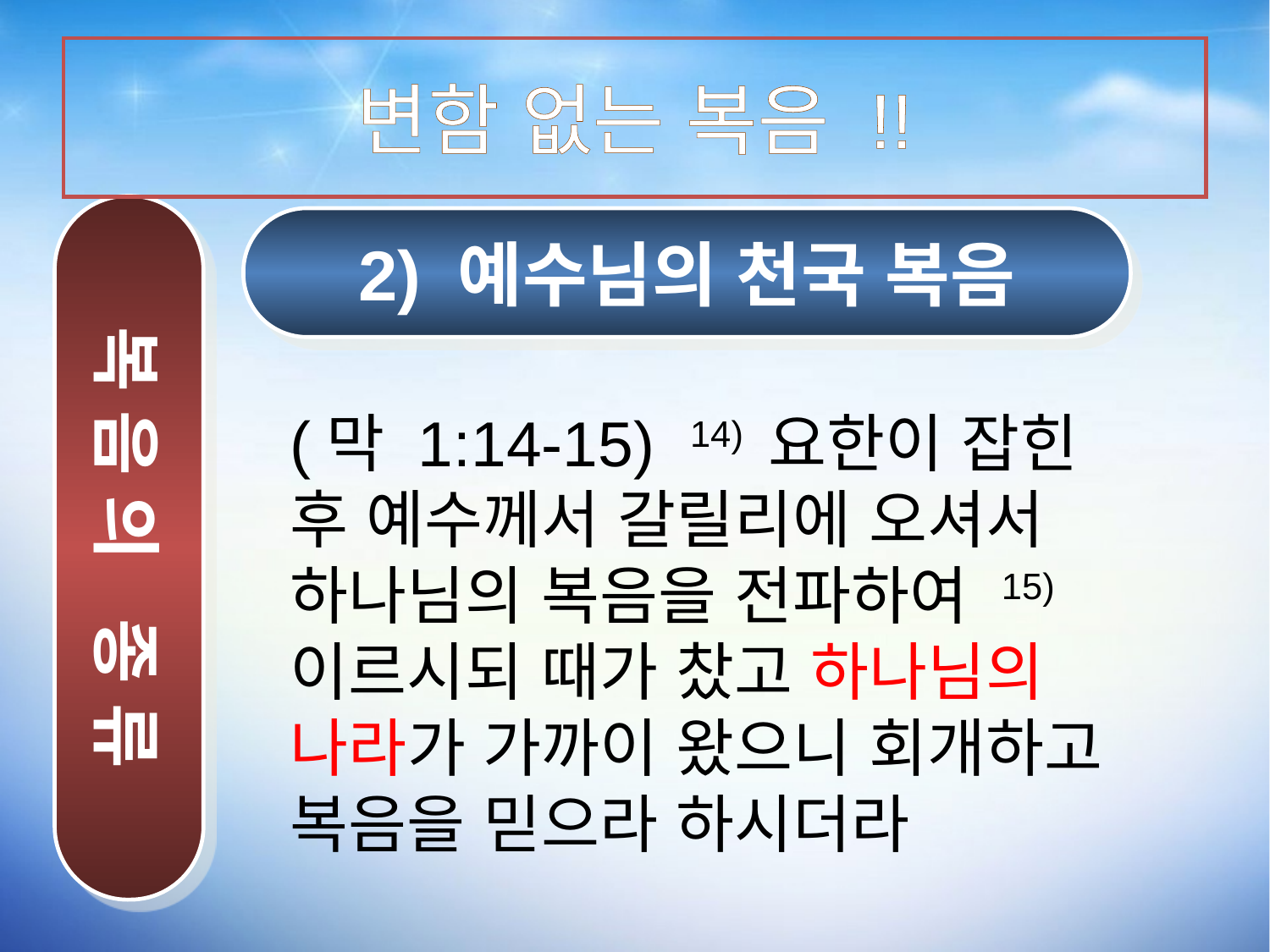

# 변함 없는 복음 !!
복 음 의   종 류
2) 예수님의 천국 복음
(막 1:14-15)  14) 요한이 잡힌 후 예수께서 갈릴리에 오셔서 하나님의 복음을 전파하여 15) 이르시되 때가 찼고 하나님의 나라가 가까이 왔으니 회개하고 복음을 믿으라 하시더라